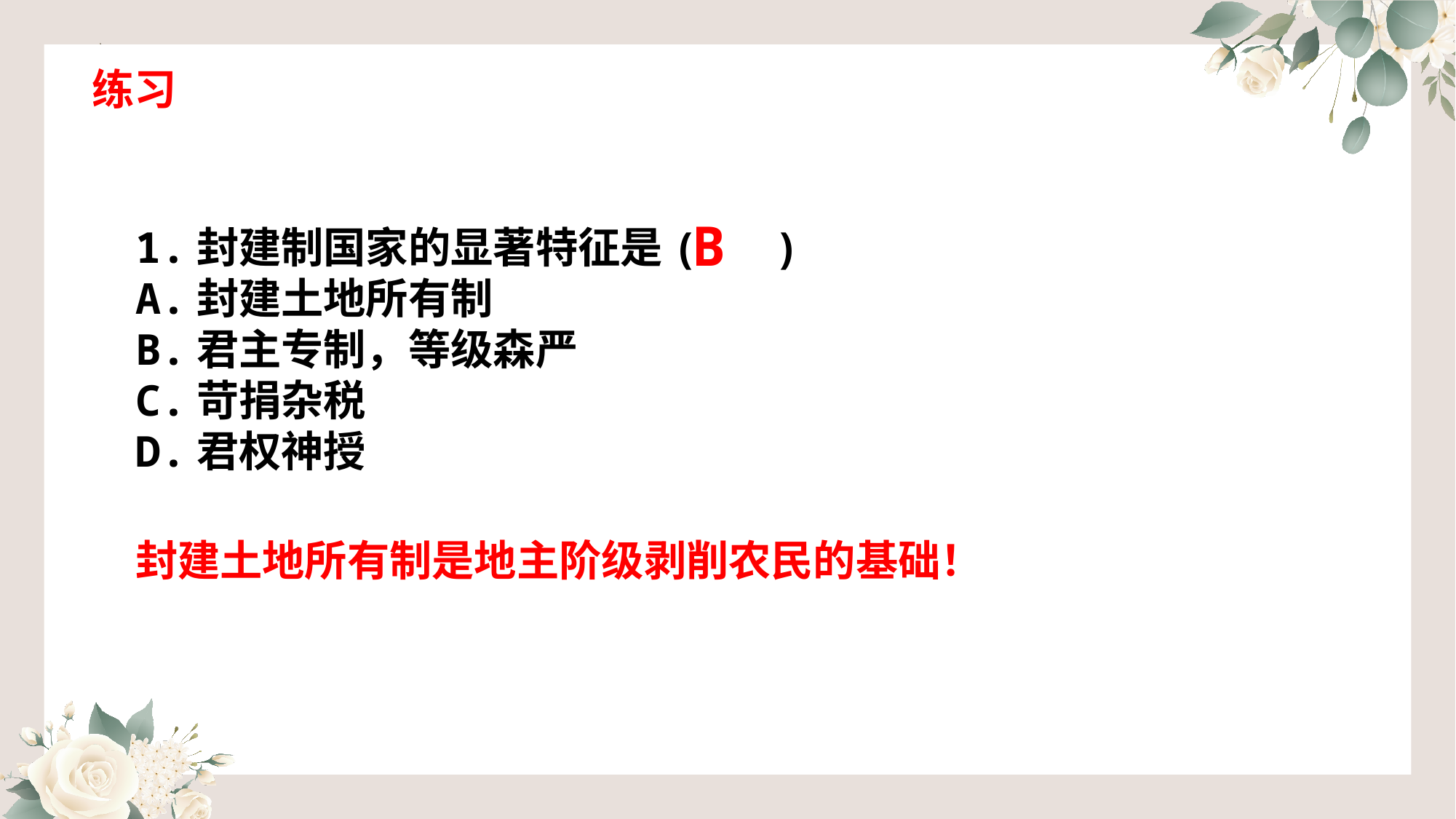

练习

1.封建制国家的显著特征是(   )
A.封建土地所有制
B.君主专制，等级森严
C.苛捐杂税
D.君权神授
B
封建土地所有制是地主阶级剥削农民的基础！